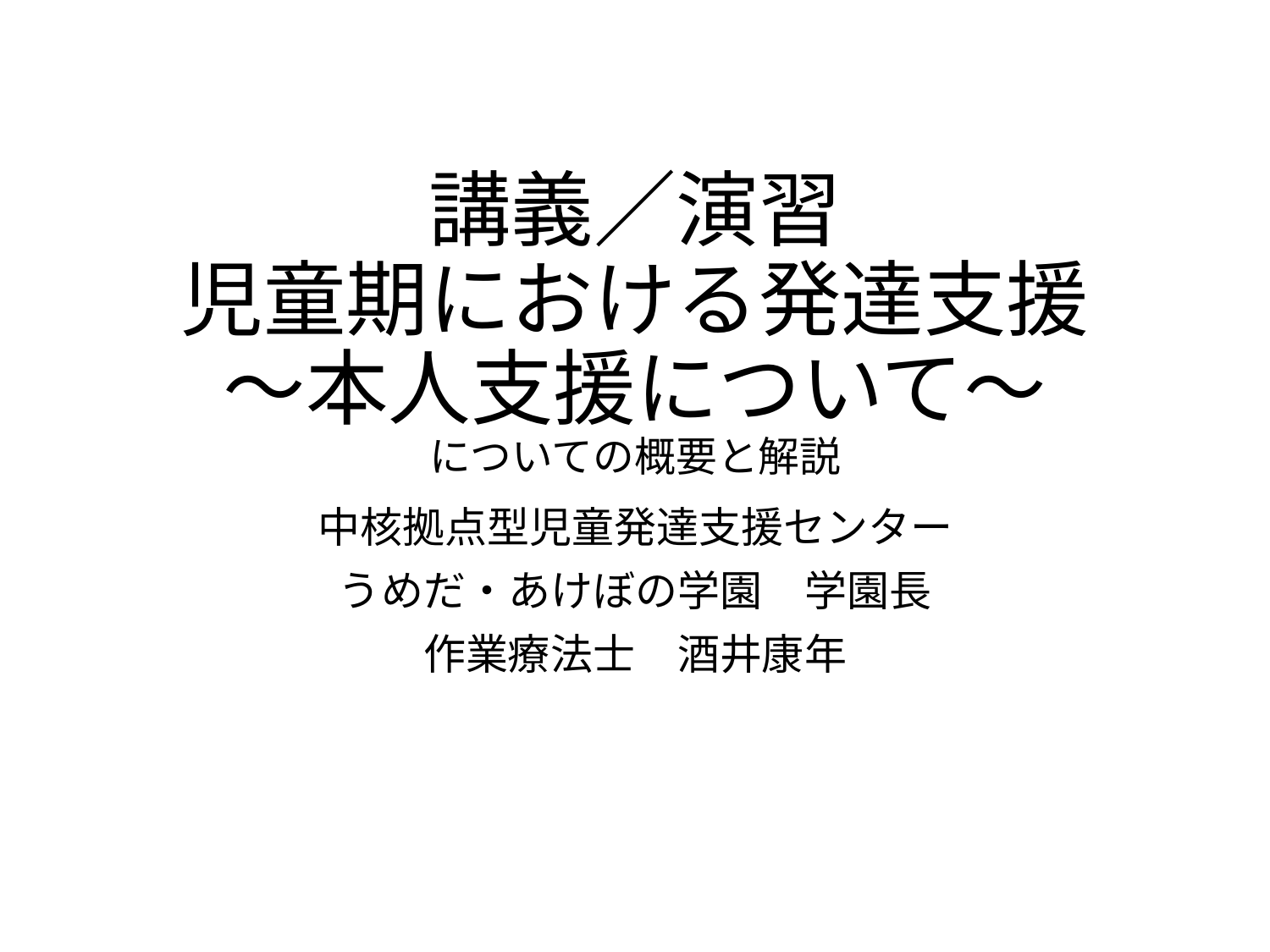

# 講義／演習 児童期における発達支援 〜本人支援について〜 についての概要と解説
中核拠点型児童発達支援センター
うめだ・あけぼの学園　学園長
作業療法士　酒井康年